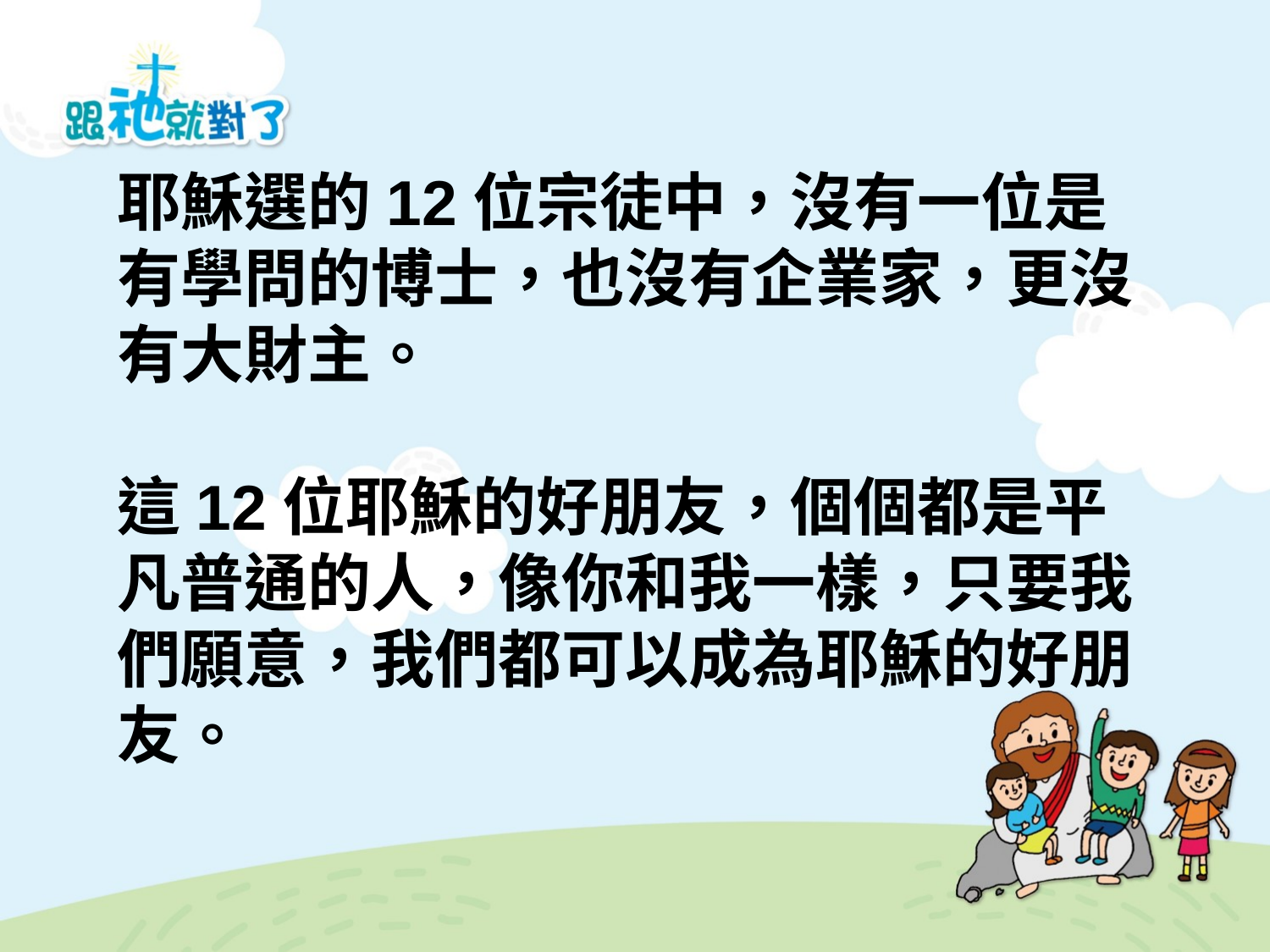

耶穌選的12位宗徒中，沒有一位是有學問的博士，也沒有企業家，更沒有大財主。

這12位耶穌的好朋友，個個都是平凡普通的人，像你和我一樣，只要我們願意，我們都可以成為耶穌的好朋友。